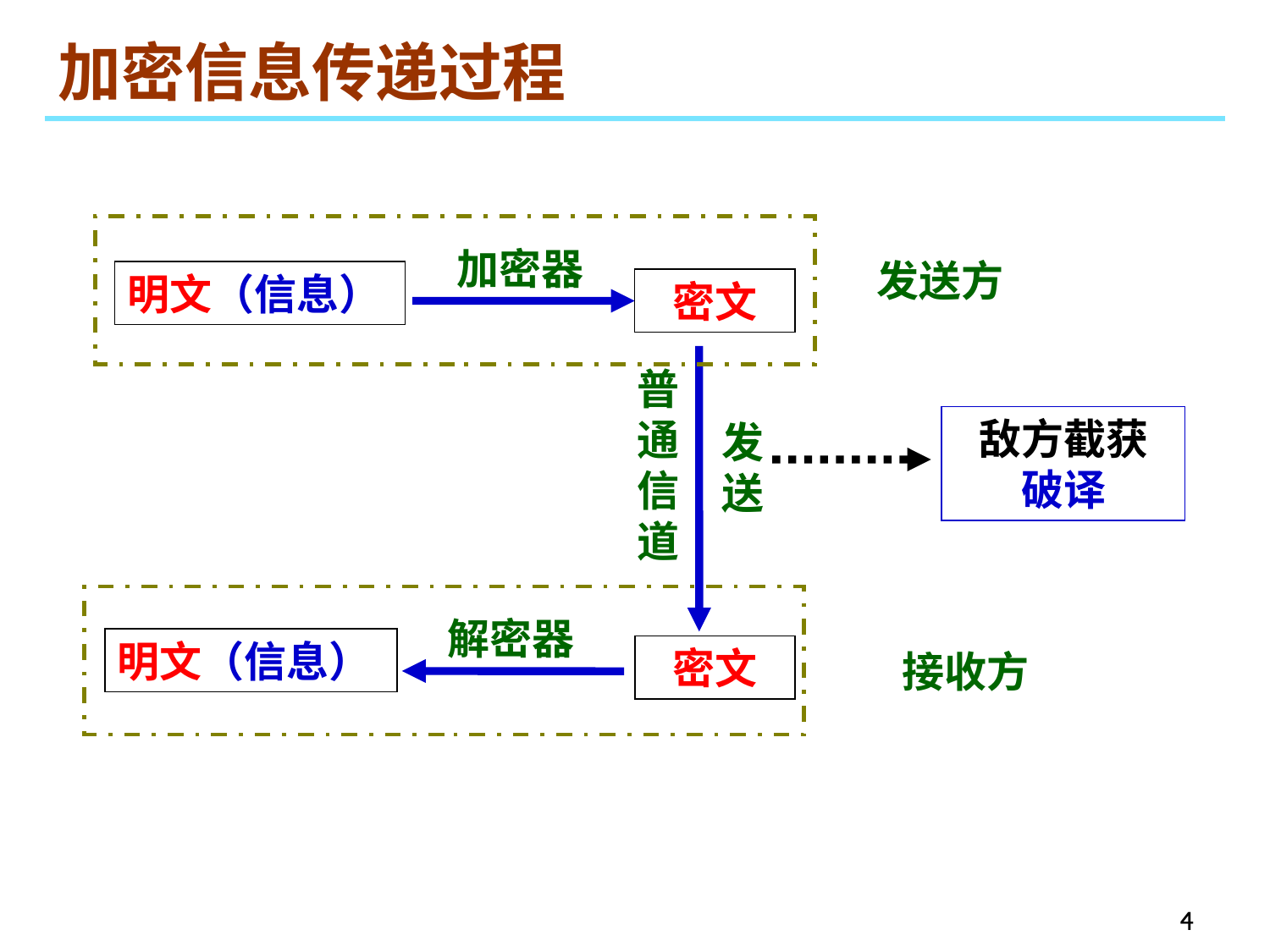

# 加密信息传递过程

加密器

发送方
明文（信息）
密文

普通信道
发送
敌方截获
破译

解密器

明文（信息）
密文
接收方
4